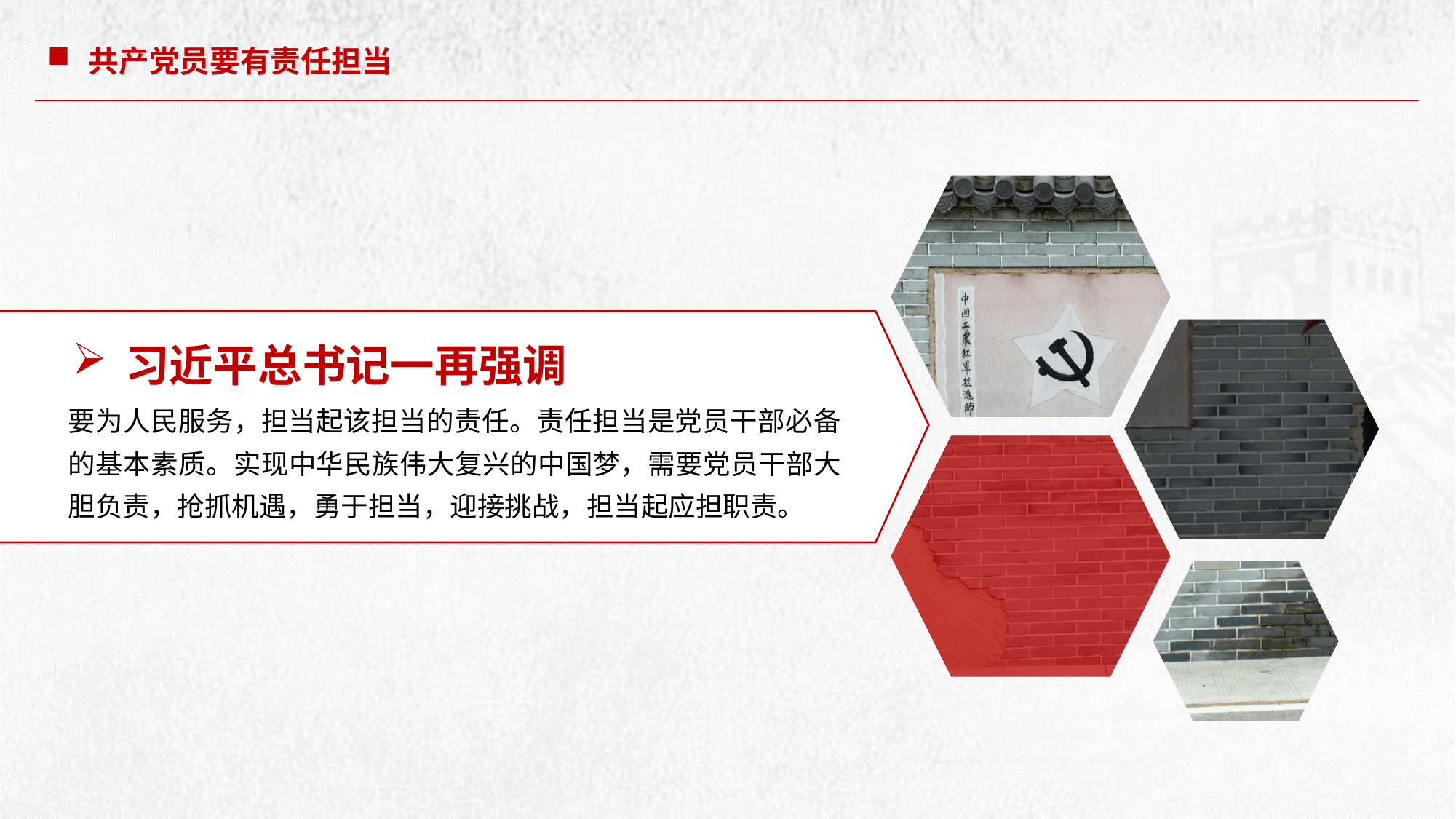

共产党员要有责任担当

习近平总书记一再强调
要为人民服务，担当起该担当的责任。责任担当是党员干部必备的基本素质。实现中华民族伟大复兴的中国梦，需要党员干部大胆负责，抢抓机遇，勇于担当，迎接挑战，担当起应担职责。